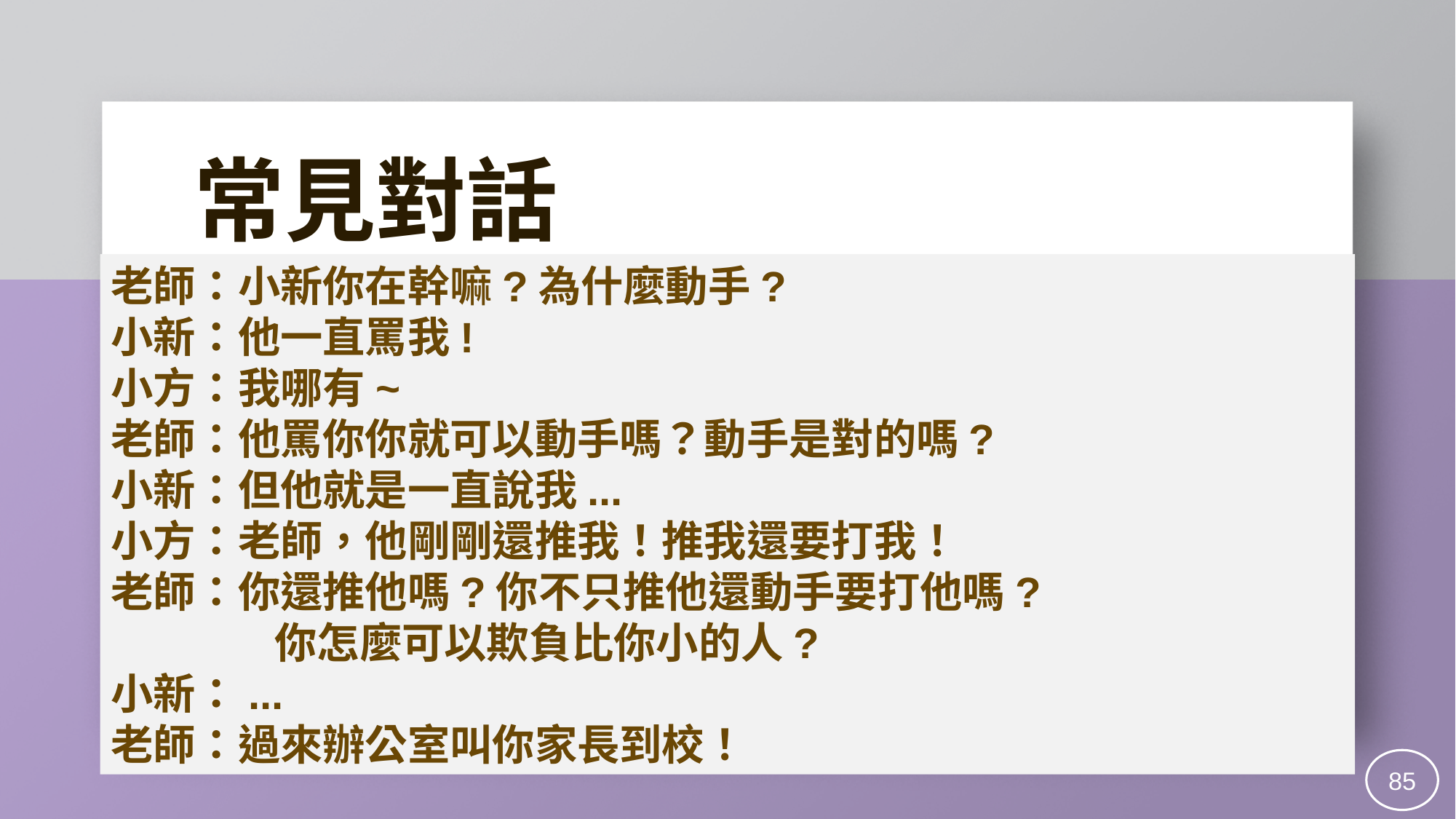

常見對話
老師：小新你在幹嘛?為什麼動手?
小新：他一直罵我!
小方：我哪有~
老師：他罵你你就可以動手嗎？動手是對的嗎?
小新：但他就是一直說我...
小方：老師，他剛剛還推我！推我還要打我！
老師：你還推他嗎?你不只推他還動手要打他嗎?
             你怎麼可以欺負比你小的人?
小新：...
老師：過來辦公室叫你家長到校！
85